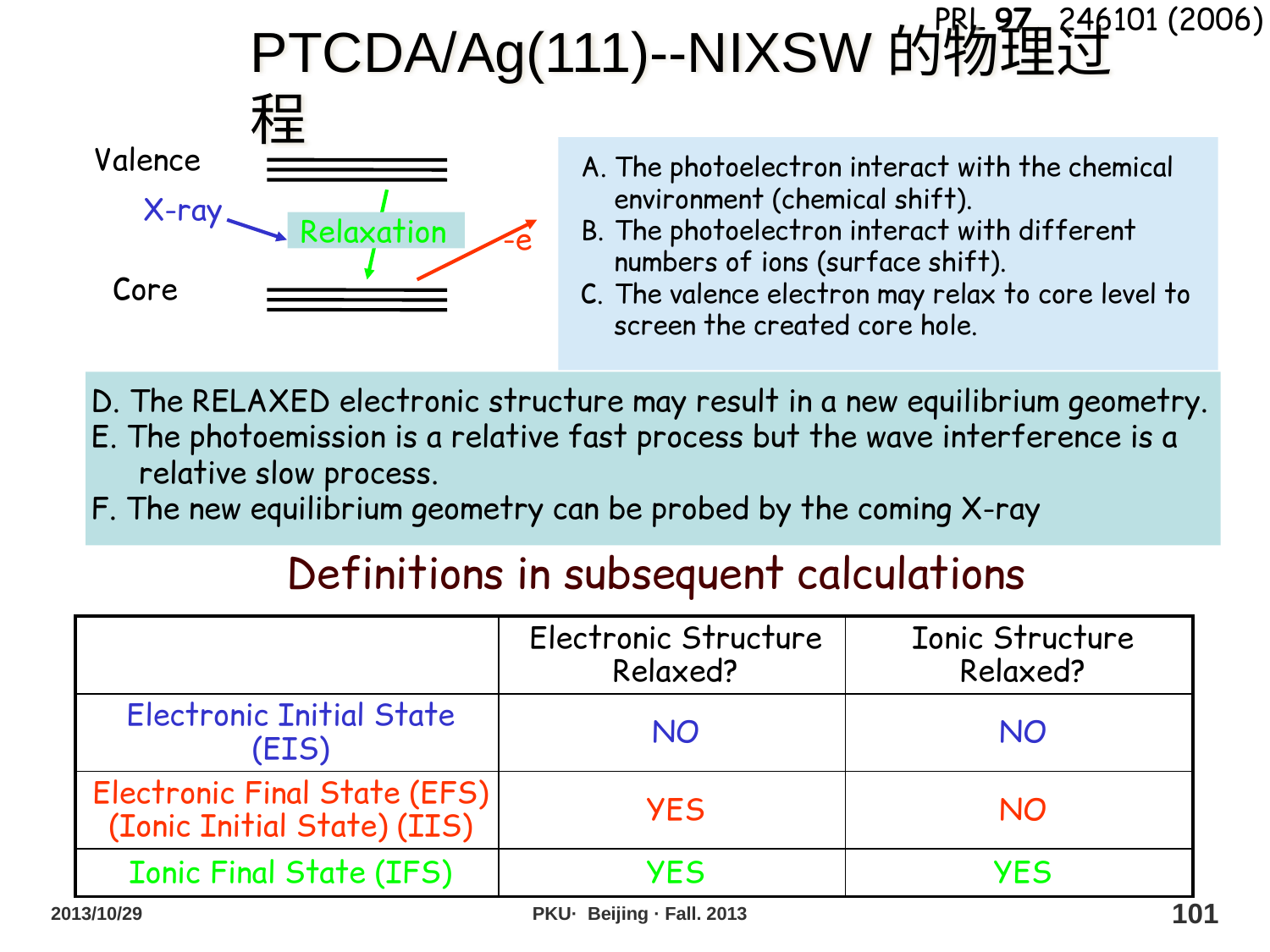

PTCDA/Ag(111)--NIXSW的物理过程
PRL 97, 246101 (2006)

The photoelectron interact with the chemical environment (chemical shift).
The photoelectron interact with different numbers of ions (surface shift).
The valence electron may relax to core level to screen the created core hole.
Valence

X-ray
Relaxation

-e
Core

D. The RELAXED electronic structure may result in a new equilibrium geometry.
E. The photoemission is a relative fast process but the wave interference is a relative slow process.
F. The new equilibrium geometry can be probed by the coming X-ray
Definitions in subsequent calculations
|  | Electronic Structure Relaxed? | Ionic Structure Relaxed? |
| --- | --- | --- |
| Electronic Initial State (EIS) | NO | NO |
| Electronic Final State (EFS) (Ionic Initial State) (IIS) | YES | NO |
| Ionic Final State (IFS) | YES | YES |
2013/10/29
PKU·  Beijing · Fall. 2013
101